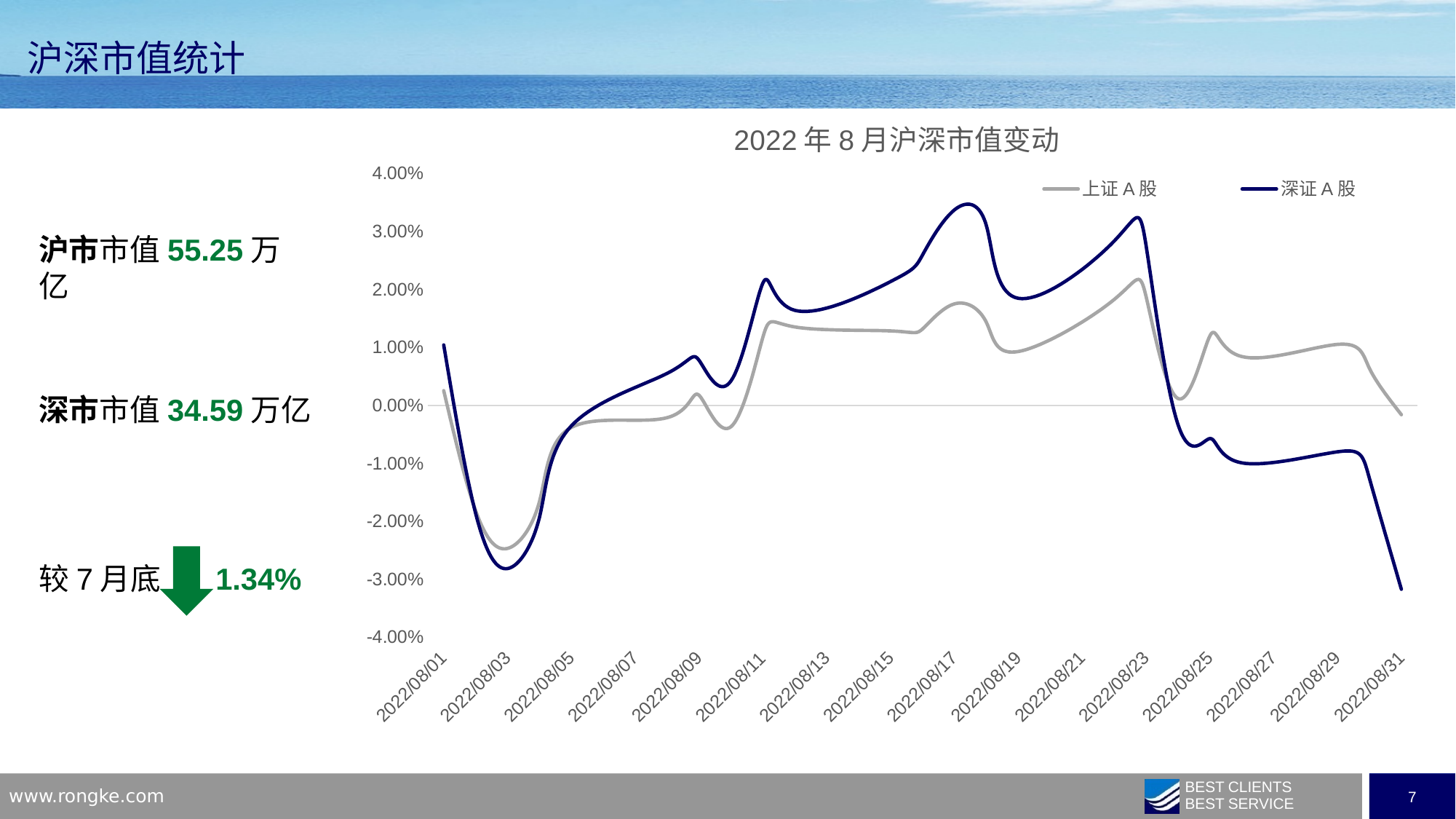

沪深市值统计

### Chart: 2022年8月沪深市值变动

| Category | 上证A股 | 深证A股 |
|---|---|---|
| 44774 | 0.0025374945465641563 | 0.010419891487744692 |
| 44775 | -0.018184215907037782 | -0.018646051233271566 |
| 44776 | -0.024682545275987122 | -0.028159035727494452 |
| 44777 | -0.016593152803806355 | -0.019312592606322232 |
| 44778 | -0.003795440049166543 | -0.003528979214889705 |
| 44781 | -0.0021270180911789893 | 0.005520844350145326 |
| 44782 | 0.0017312673408420576 | 0.007762511581207443 |
| 44783 | -0.003681521984921665 | 0.004222496053085667 |
| 44784 | 0.011784595744290582 | 0.021117767398293186 |
| 44785 | 0.013520640369070636 | 0.016385932071519838 |
| 44788 | 0.012840284311799843 | 0.02135494204344912 |
| 44789 | 0.013174934454888598 | 0.02593214677548139 |
| 44790 | 0.017503927542865227 | 0.033712293006458394 |
| 44791 | 0.014321400125529182 | 0.03101680314729771 |
| 44792 | 0.009283016799640498 | 0.018459269844796733 |
| 44795 | 0.01824102773582048 | 0.0283127786338222 |
| 44796 | 0.018857887610277402 | 0.027687299859166403 |
| 44797 | 0.0011807184476173571 | -0.003266103599540049 |
| 44798 | 0.011960752383055384 | -0.0057403736334848965 |
| 44799 | 0.008419097821811272 | -0.009927774092892916 |
| 44802 | 0.010515593339342377 | -0.00802061349779426 |
| 44803 | 0.006377959319179283 | -0.012602000622635279 |
| 44804 | -0.0016096170995464343 | -0.031724342648392745 |
沪市市值55.25万亿
深市市值34.59万亿

较7月底       1.34%